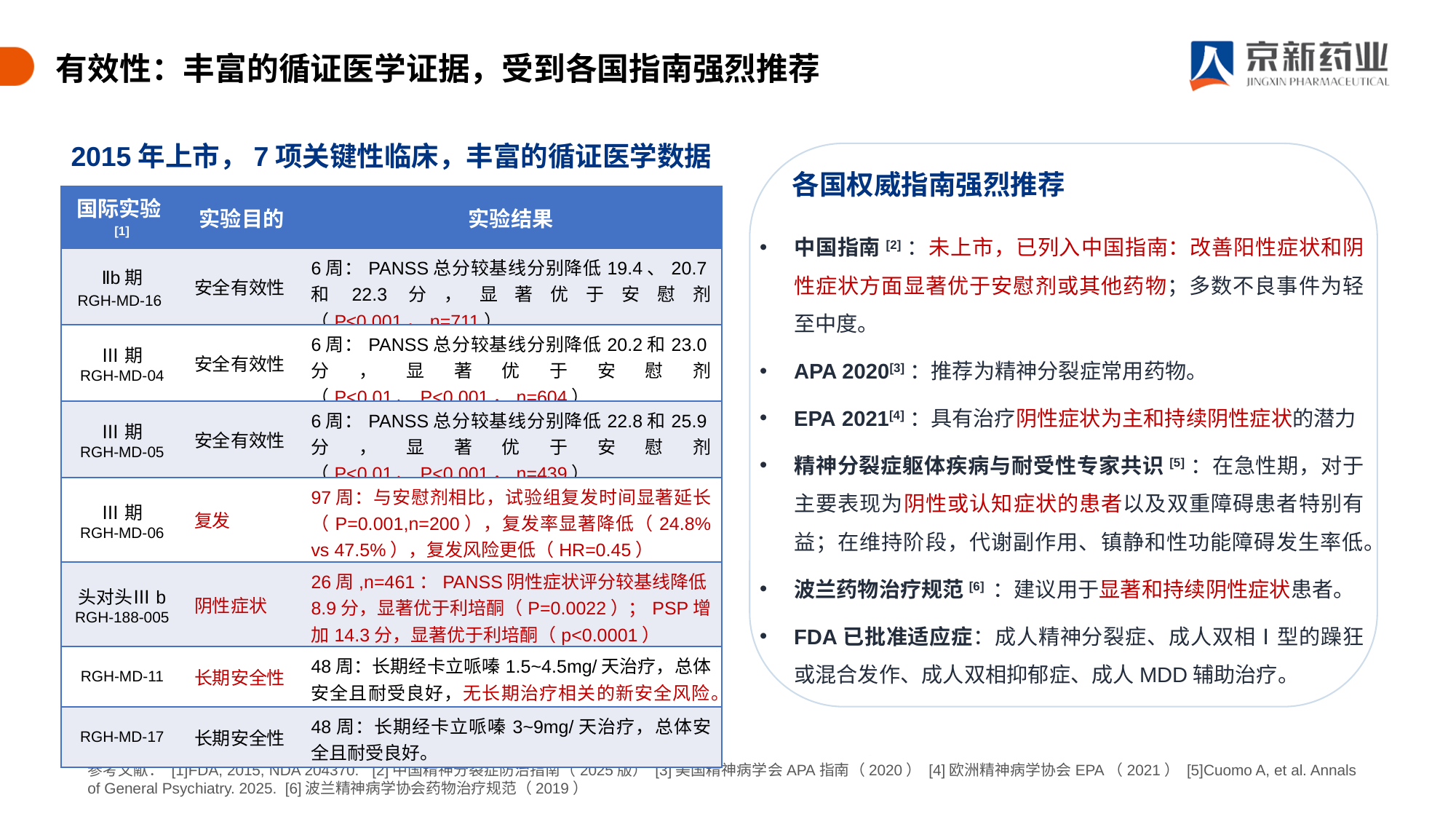

有效性：丰富的循证医学证据，受到各国指南强烈推荐
2015年上市，7项关键性临床，丰富的循证医学数据

各国权威指南强烈推荐
| 国际实验[1] | 实验目的 | 实验结果 |
| --- | --- | --- |
| Ⅱb期 RGH-MD-16 | 安全有效性 | 6周：PANSS总分较基线分别降低19.4、20.7和22.3分，显著优于安慰剂（P≤0.001，n=711） |
| Ⅲ期 RGH-MD-04 | 安全有效性 | 6周：PANSS总分较基线分别降低20.2和23.0分，显著优于安慰剂（P<0.01、P<0.001，n=604） |
| Ⅲ期 RGH-MD-05 | 安全有效性 | 6周：PANSS总分较基线分别降低22.8和25.9分，显著优于安慰剂（P<0.01、P<0.001，n=439） |
| Ⅲ期 RGH-MD-06 | 复发 | 97周：与安慰剂相比，试验组复发时间显著延长（P=0.001,n=200），复发率显著降低（24.8% vs 47.5%），复发风险更低（HR=0.45） |
| 头对头Ⅲb RGH-188-005 | 阴性症状 | 26周,n=461：PANSS阴性症状评分较基线降低8.9分，显著优于利培酮（P=0.0022）；PSP增加14.3分，显著优于利培酮（p<0.0001） |
| RGH-MD-11 | 长期安全性 | 48周：长期经卡立哌嗪1.5~4.5mg/天治疗，总体安全且耐受良好，无长期治疗相关的新安全风险。 |
| RGH-MD-17 | 长期安全性 | 48周：长期经卡立哌嗪3~9mg/天治疗，总体安全且耐受良好。 |
中国指南[2]：未上市，已列入中国指南：改善阳性症状和阴性症状方面显著优于安慰剂或其他药物；多数不良事件为轻至中度。
APA 2020[3]：推荐为精神分裂症常用药物。
EPA 2021[4]：具有治疗阴性症状为主和持续阴性症状的潜力
精神分裂症躯体疾病与耐受性专家共识[5]：在急性期，对于主要表现为阴性或认知症状的患者以及双重障碍患者特别有益；在维持阶段，代谢副作用、镇静和性功能障碍发生率低。
波兰药物治疗规范[6] ：建议用于显著和持续阴性症状患者。
FDA已批准适应症：成人精神分裂症、成人双相Ⅰ型的躁狂或混合发作、成人双相抑郁症、成人MDD辅助治疗。
参考文献： [1]FDA, 2015, NDA 204370.   [2]中国精神分裂症防治指南（2025版） [3]美国精神病学会APA指南（2020） [4]欧洲精神病学协会EPA（2021） [5]Cuomo A, et al. Annals of General Psychiatry. 2025.  [6]波兰精神病学协会药物治疗规范（2019）